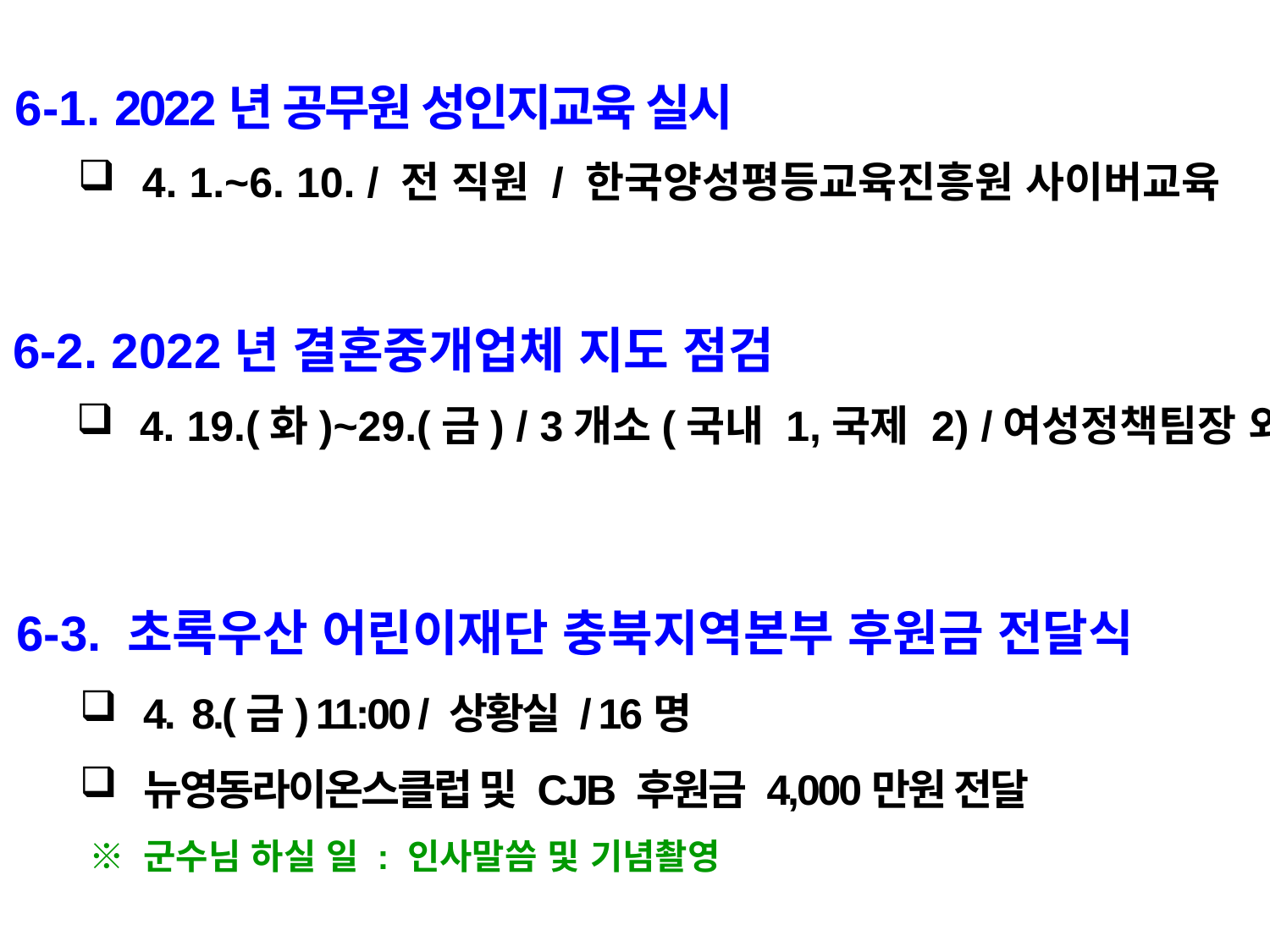

6-1. 2022년 공무원 성인지교육 실시
4. 1.~6. 10. / 전 직원 / 한국양성평등교육진흥원 사이버교육
6-2. 2022년 결혼중개업체 지도 점검
4. 19.(화)~29.(금) / 3개소(국내 1,국제 2) /여성정책팀장 외 1
6-3. 초록우산 어린이재단 충북지역본부 후원금 전달식
4.  8.(금) 11:00 / 상황실 / 16명
뉴영동라이온스클럽 및 CJB 후원금 4,000만원 전달
 ※ 군수님 하실 일 : 인사말씀 및 기념촬영